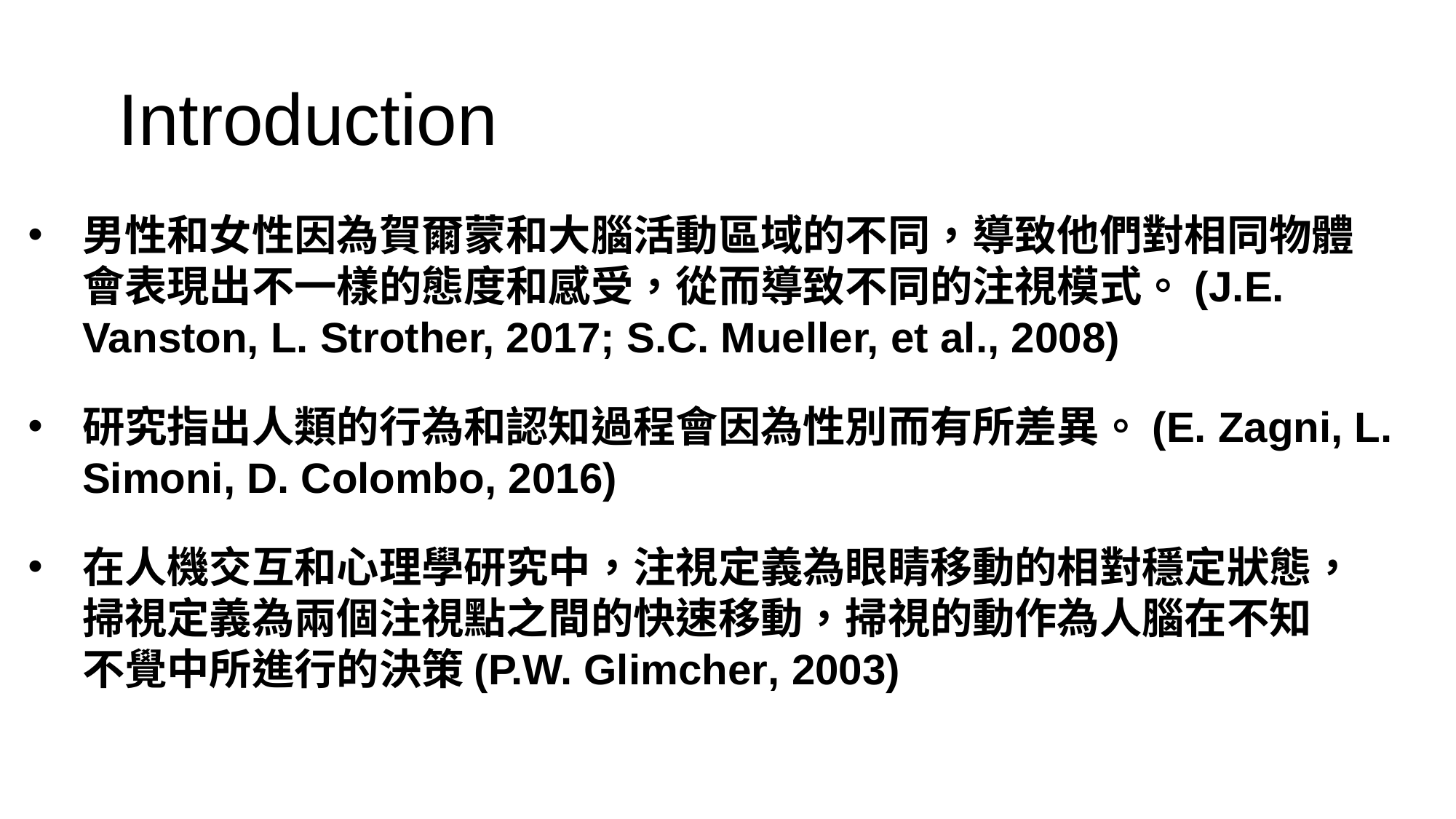

Introduction
男性和女性因為賀爾蒙和大腦活動區域的不同，導致他們對相同物體會表現出不一樣的態度和感受，從而導致不同的注視模式。(J.E. Vanston, L. Strother, 2017; S.C. Mueller, et al., 2008)
研究指出人類的行為和認知過程會因為性別而有所差異。(E. Zagni, L. Simoni, D. Colombo, 2016)
在人機交互和心理學研究中，注視定義為眼睛移動的相對穩定狀態，掃視定義為兩個注視點之間的快速移動，掃視的動作為人腦在不知不覺中所進行的決策(P.W. Glimcher, 2003)